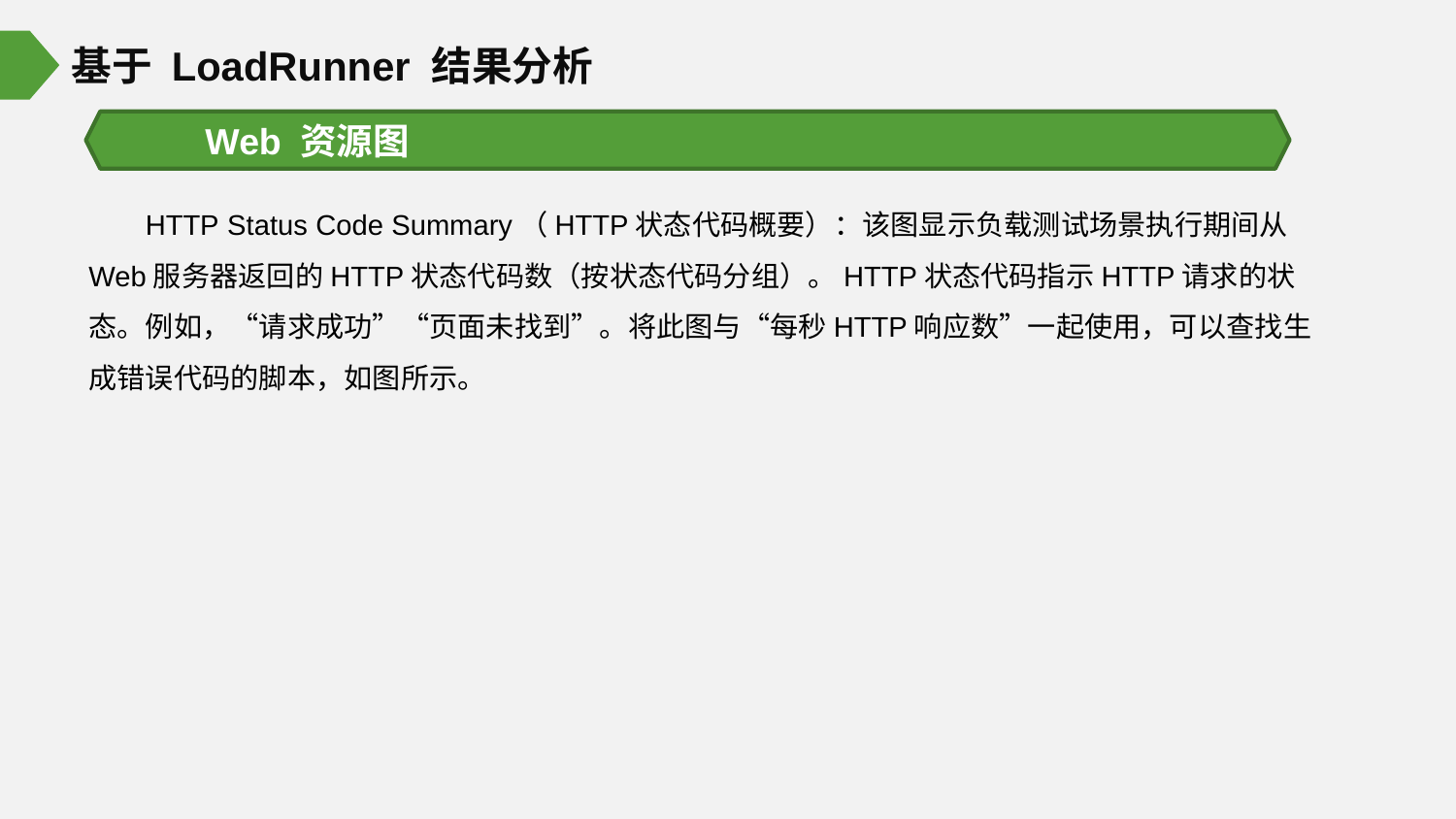

基于 LoadRunner 结果分析
Web 资源图
HTTP Status Code Summary（HTTP状态代码概要）：该图显示负载测试场景执行期间从Web服务器返回的HTTP状态代码数（按状态代码分组）。HTTP状态代码指示HTTP请求的状态。例如，“请求成功”“页面未找到”。将此图与“每秒HTTP响应数”一起使用，可以查找生成错误代码的脚本，如图所示。